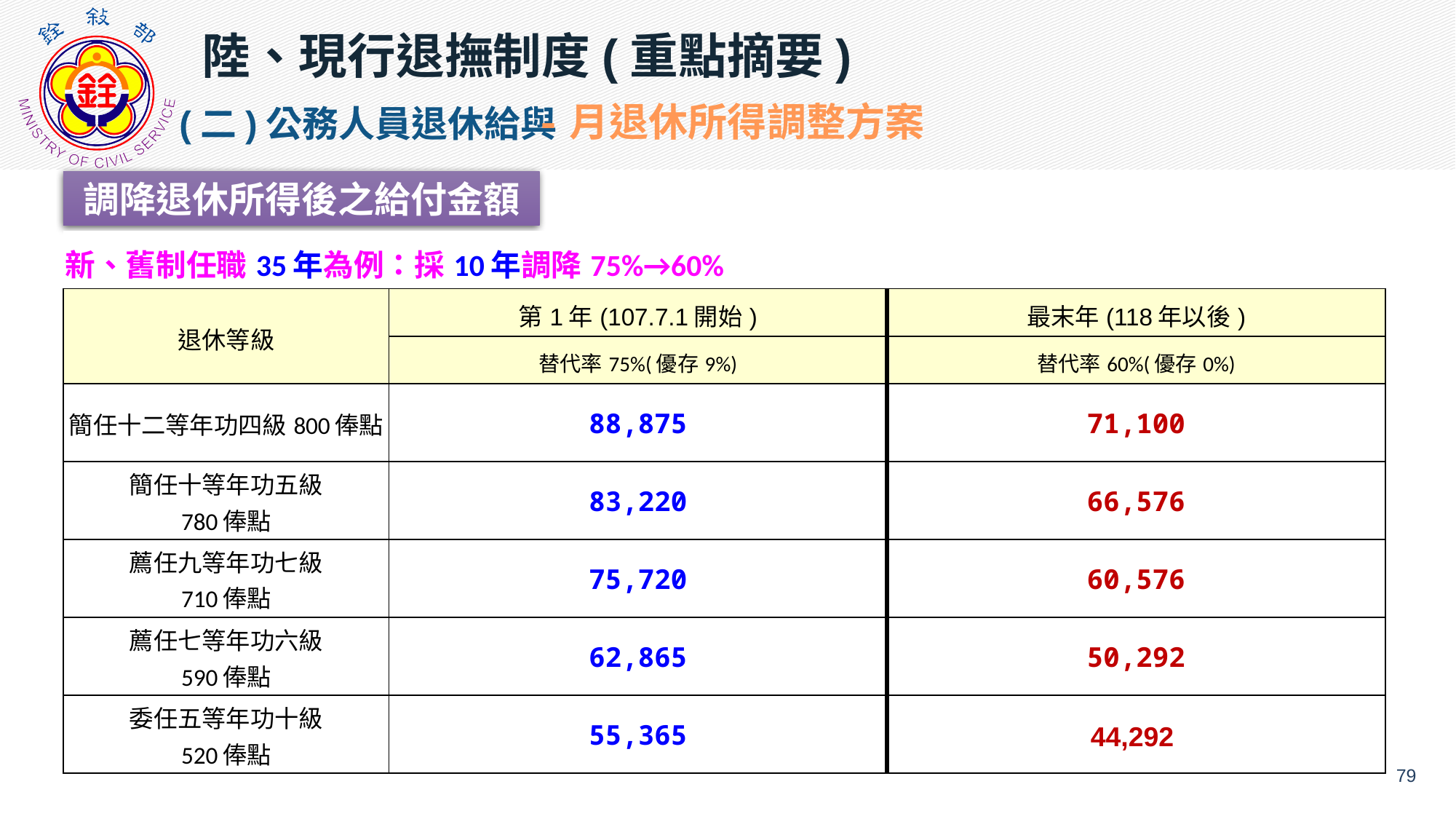

陸、現行退撫制度(重點摘要)
(二)公務人員退休給與
-月退休所得調整方案
調降退休所得後之給付金額
退休金種類
利率
實施期間
| 新、舊制任職35年為例：採10年調降75%→60% |  |  |
| --- | --- | --- |
| 退休等級 | 第1年(107.7.1開始) | 最末年(118年以後) |
|  | 替代率75%(優存9%) | 替代率60%(優存0%) |
| 簡任十二等年功四級800俸點 | 88,875 | 71,100 |
| 簡任十等年功五級 780俸點 | 83,220 | 66,576 |
| 薦任九等年功七級 710俸點 | 75,720 | 60,576 |
| 薦任七等年功六級 590俸點 | 62,865 | 50,292 |
| 委任五等年功十級 520俸點 | 55,365 | 44,292 |